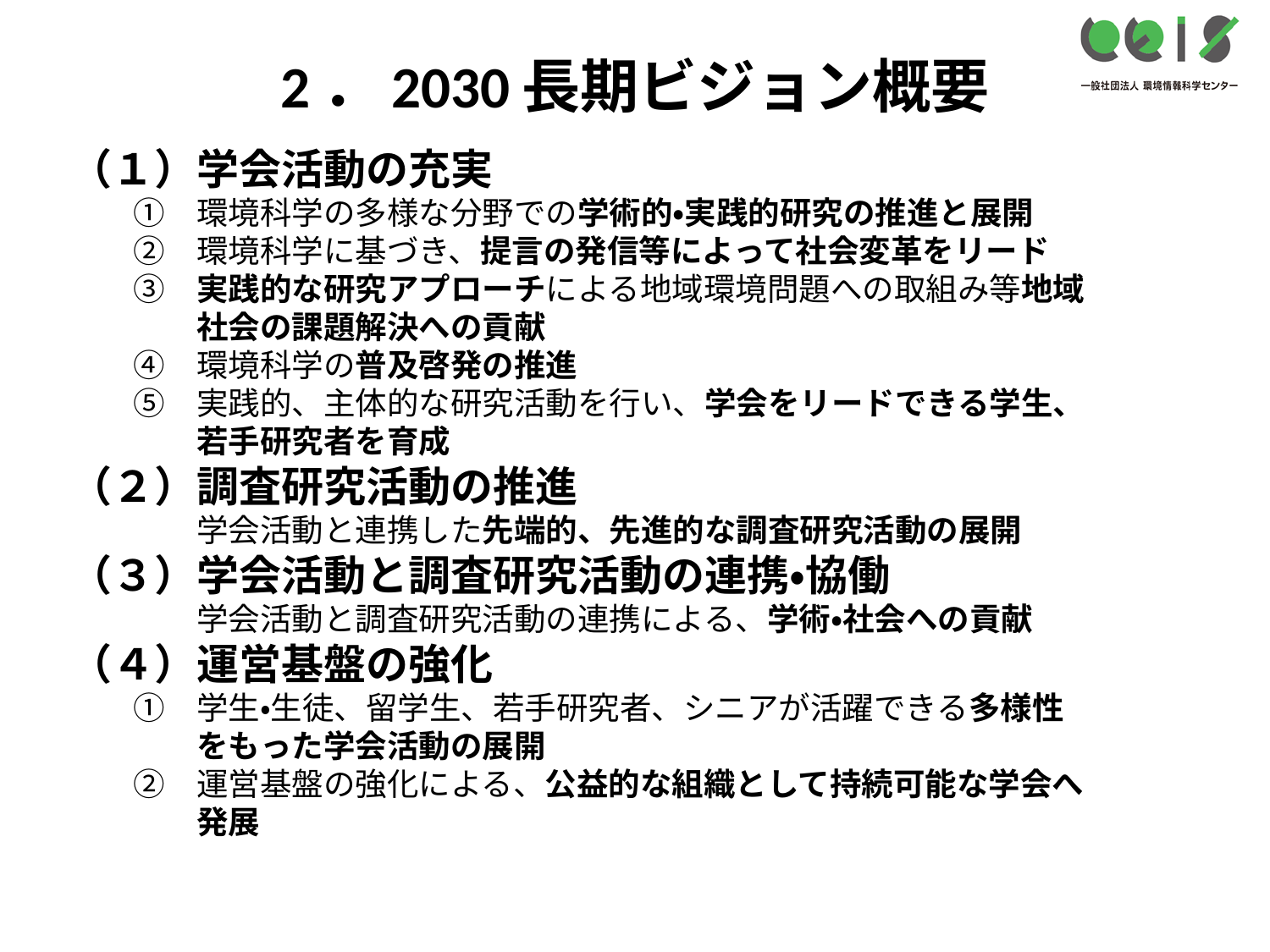

# 2．2030長期ビジョン概要
（１）学会活動の充実
　　①　環境科学の多様な分野での学術的・実践的研究の推進と展開
　　②　環境科学に基づき、提言の発信等によって社会変革をリード
　　③　実践的な研究アプローチによる地域環境問題への取組み等地域
　　　　社会の課題解決への貢献
　　④　環境科学の普及啓発の推進
　　⑤　実践的、主体的な研究活動を行い、学会をリードできる学生、
　　　　若手研究者を育成
（２）調査研究活動の推進
　　　　学会活動と連携した先端的、先進的な調査研究活動の展開
（３）学会活動と調査研究活動の連携・協働
　　　　学会活動と調査研究活動の連携による、学術・社会への貢献
（４）運営基盤の強化
　　①　学生・生徒、留学生、若手研究者、シニアが活躍できる多様性
　　　　をもった学会活動の展開
　　②　運営基盤の強化による、公益的な組織として持続可能な学会へ
　　　　発展